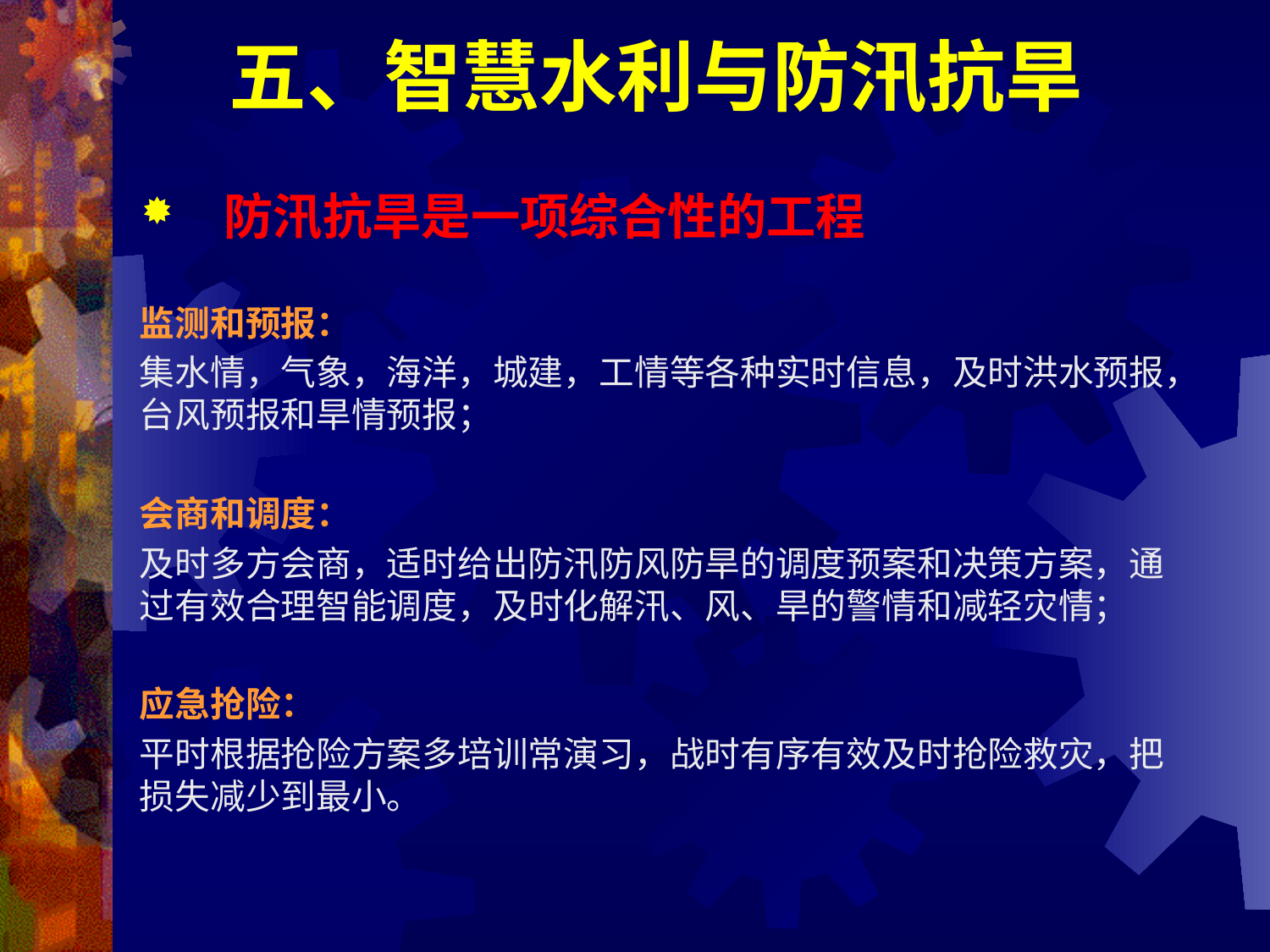

# 五、智慧水利与防汛抗旱

防汛抗旱是一项综合性的工程

监测和预报：
集水情，气象，海洋，城建，工情等各种实时信息，及时洪水预报，台风预报和旱情预报；

会商和调度：
及时多方会商，适时给出防汛防风防旱的调度预案和决策方案，通过有效合理智能调度，及时化解汛、风、旱的警情和减轻灾情；

应急抢险：
平时根据抢险方案多培训常演习，战时有序有效及时抢险救灾，把损失减少到最小。